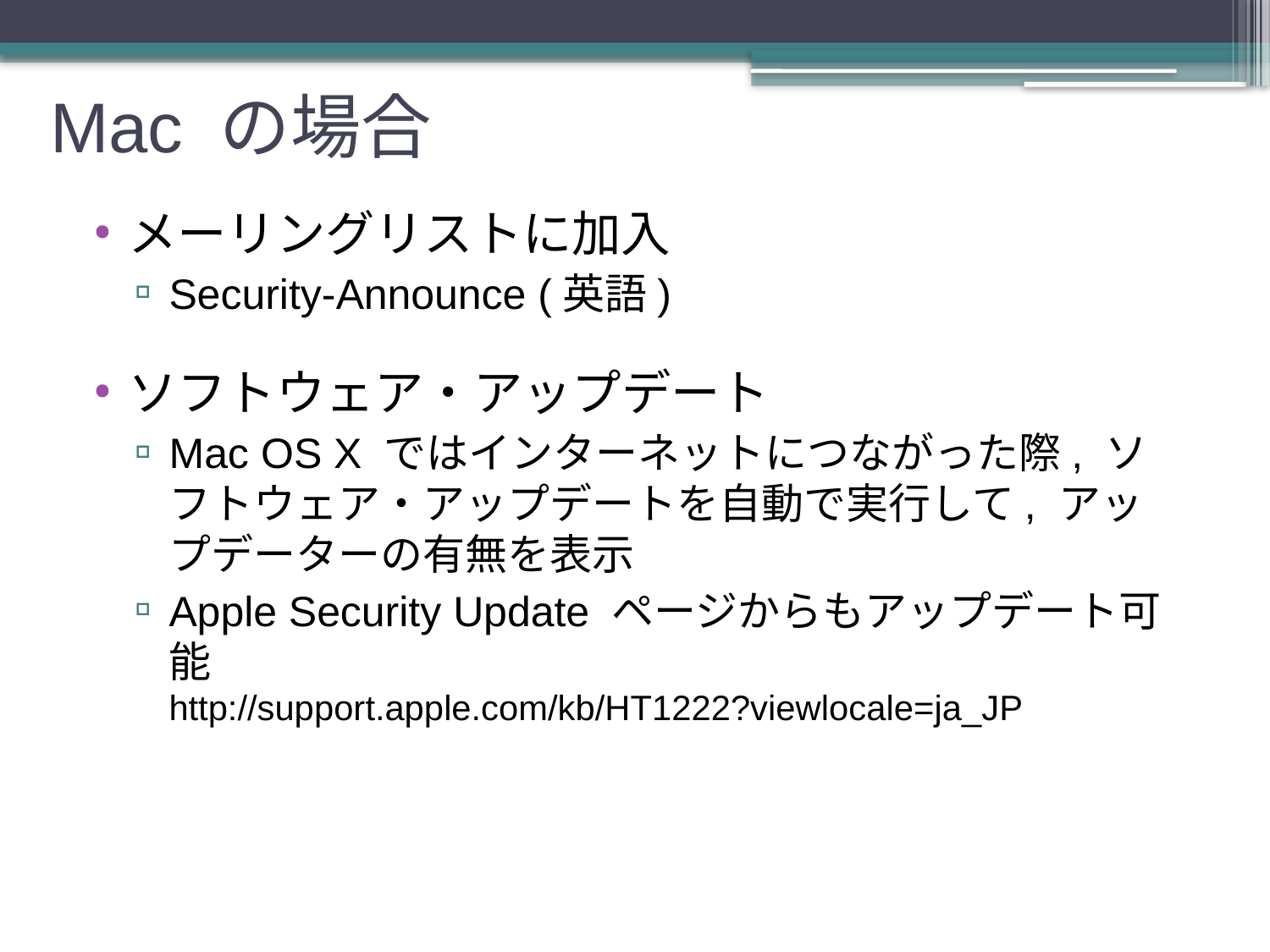

# Mac の場合
メーリングリストに加入
Security-Announce (英語)

ソフトウェア・アップデート
Mac OS X ではインターネットにつながった際, ソフトウェア・アップデートを自動で実行して, アップデーターの有無を表示
Apple Security Update ページからもアップデート可能
http://support.apple.com/kb/HT1222?viewlocale=ja_JP